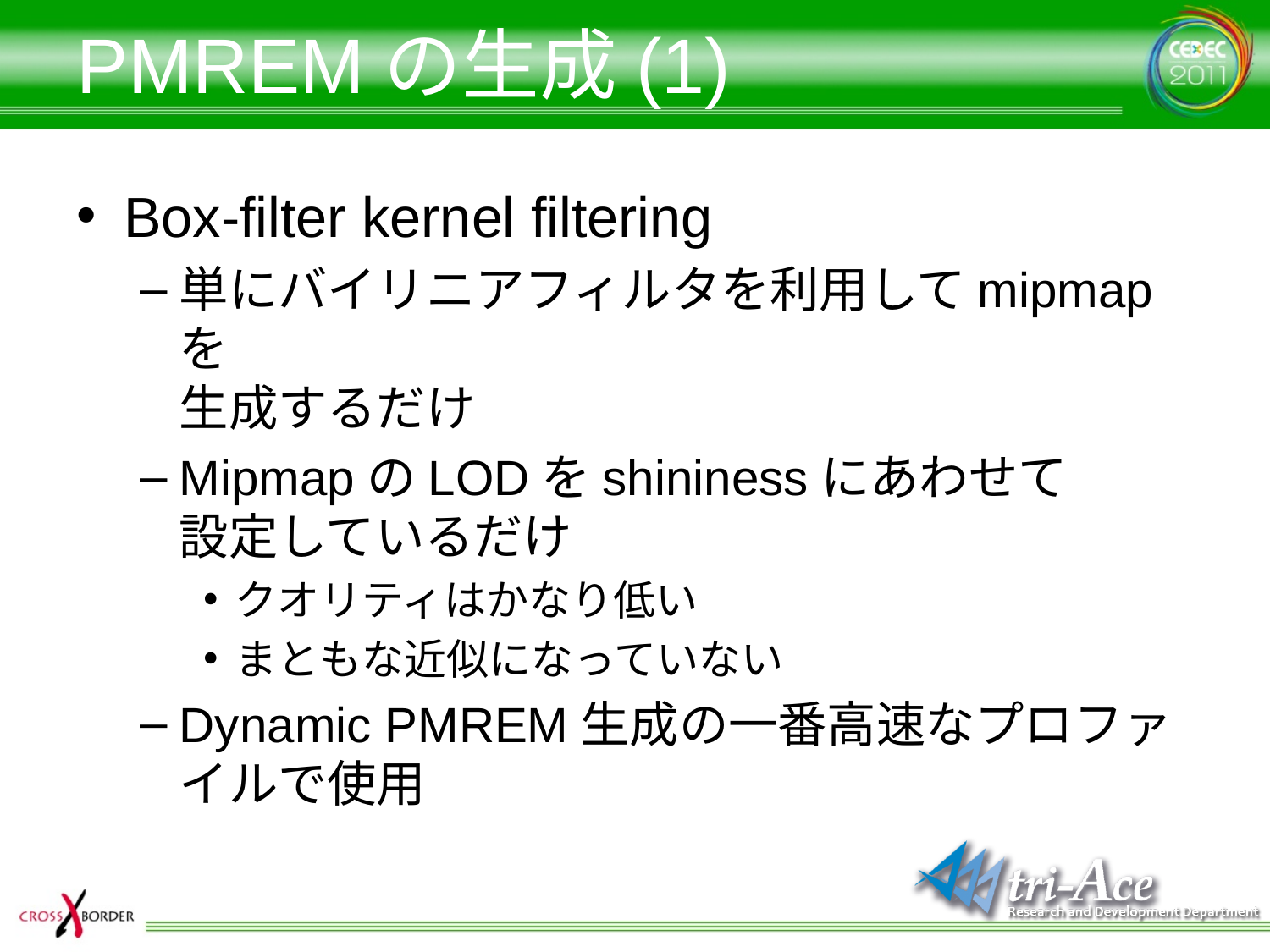

# PMREMの生成(1)
Box-filter kernel filtering
単にバイリニアフィルタを利用してmipmapを
生成するだけ
MipmapのLODをshininessにあわせて
設定しているだけ
クオリティはかなり低い
まともな近似になっていない
Dynamic PMREM生成の一番高速なプロファイルで使用